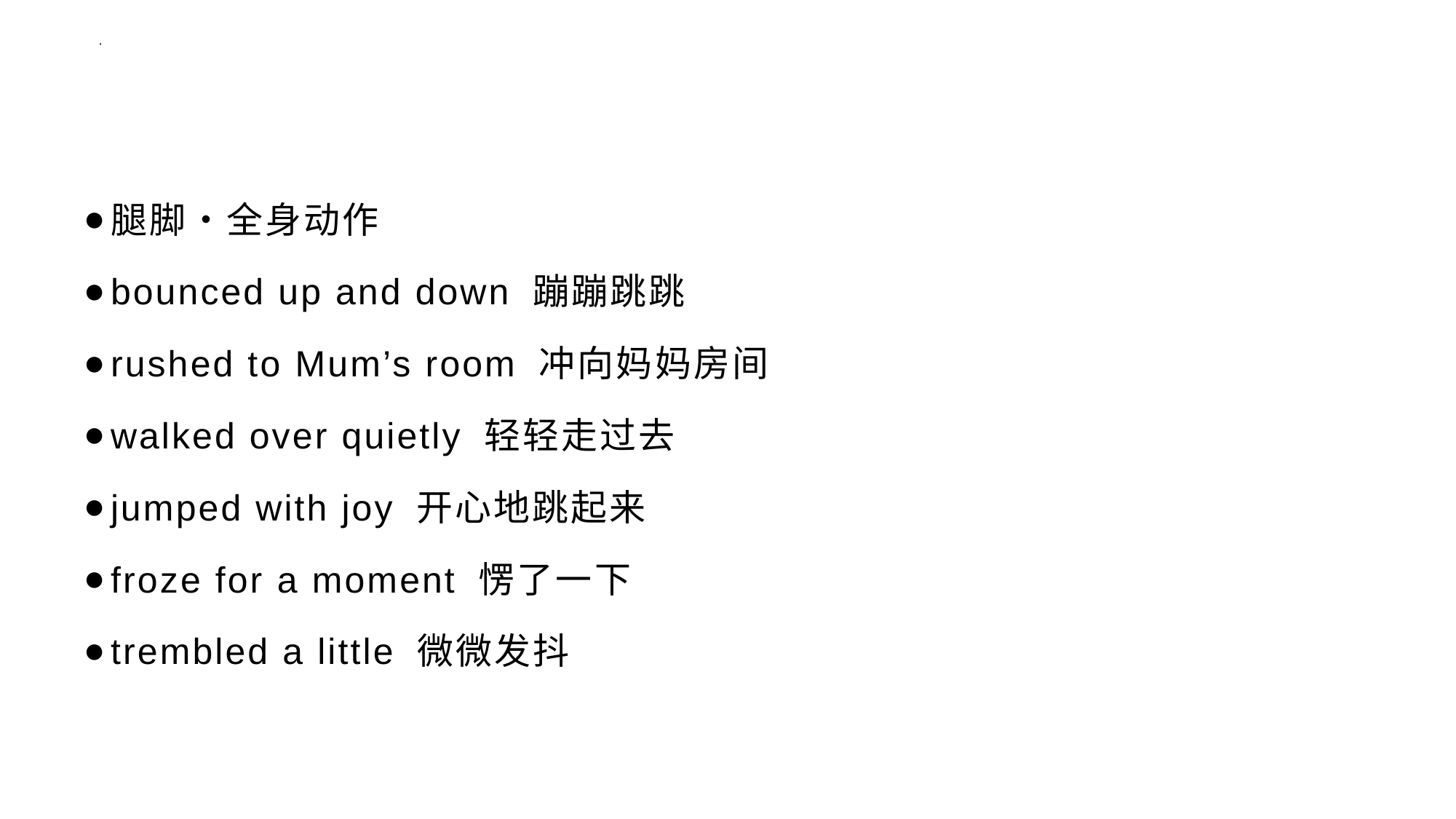

#
腿脚・全身动作
bounced up and down 蹦蹦跳跳
rushed to Mum’s room 冲向妈妈房间
walked over quietly 轻轻走过去
jumped with joy 开心地跳起来
froze for a moment 愣了一下
trembled a little 微微发抖